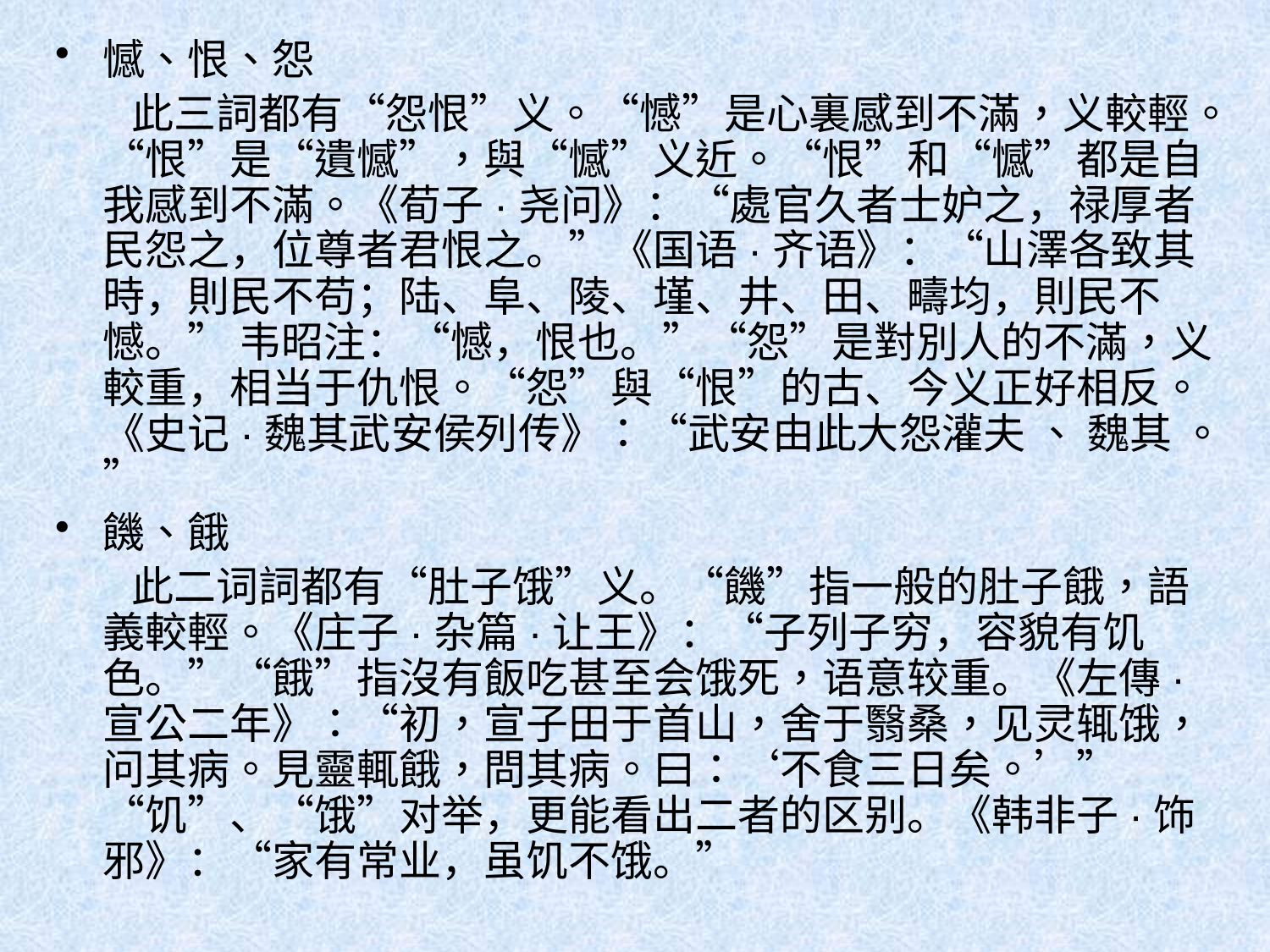

憾、恨、怨
       此三詞都有“怨恨”义。“憾”是心裏感到不滿，义較輕。“恨”是“遺憾”，與“憾”义近。“恨”和“憾”都是自我感到不滿。《荀子·尧问》：“處官久者士妒之，禄厚者民怨之，位尊者君恨之。”《国语·齐语》：“山澤各致其時，則民不苟；陆、阜、陵、墐、井、田、疇均，則民不憾。” 韦昭注：“憾，恨也。”“怨”是對別人的不滿，义較重，相当于仇恨。“怨”與“恨”的古、今义正好相反。《史记·魏其武安侯列传》：“武安由此大怨灌夫 、 魏其 。”
饑、餓
       此二词詞都有“肚子饿”义。“饑”指一般的肚子餓，語義較輕。《庄子·杂篇·让王》：“子列子穷，容貌有饥色。”“餓”指沒有飯吃甚至会饿死，语意较重。《左傳·宣公二年》：“初，宣子田于首山，舍于翳桑，见灵辄饿，问其病。見靈輒餓，問其病。曰：‘不食三日矣。’”“饥”、“饿”对举，更能看出二者的区别。《韩非子·饰邪》：“家有常业，虽饥不饿。”